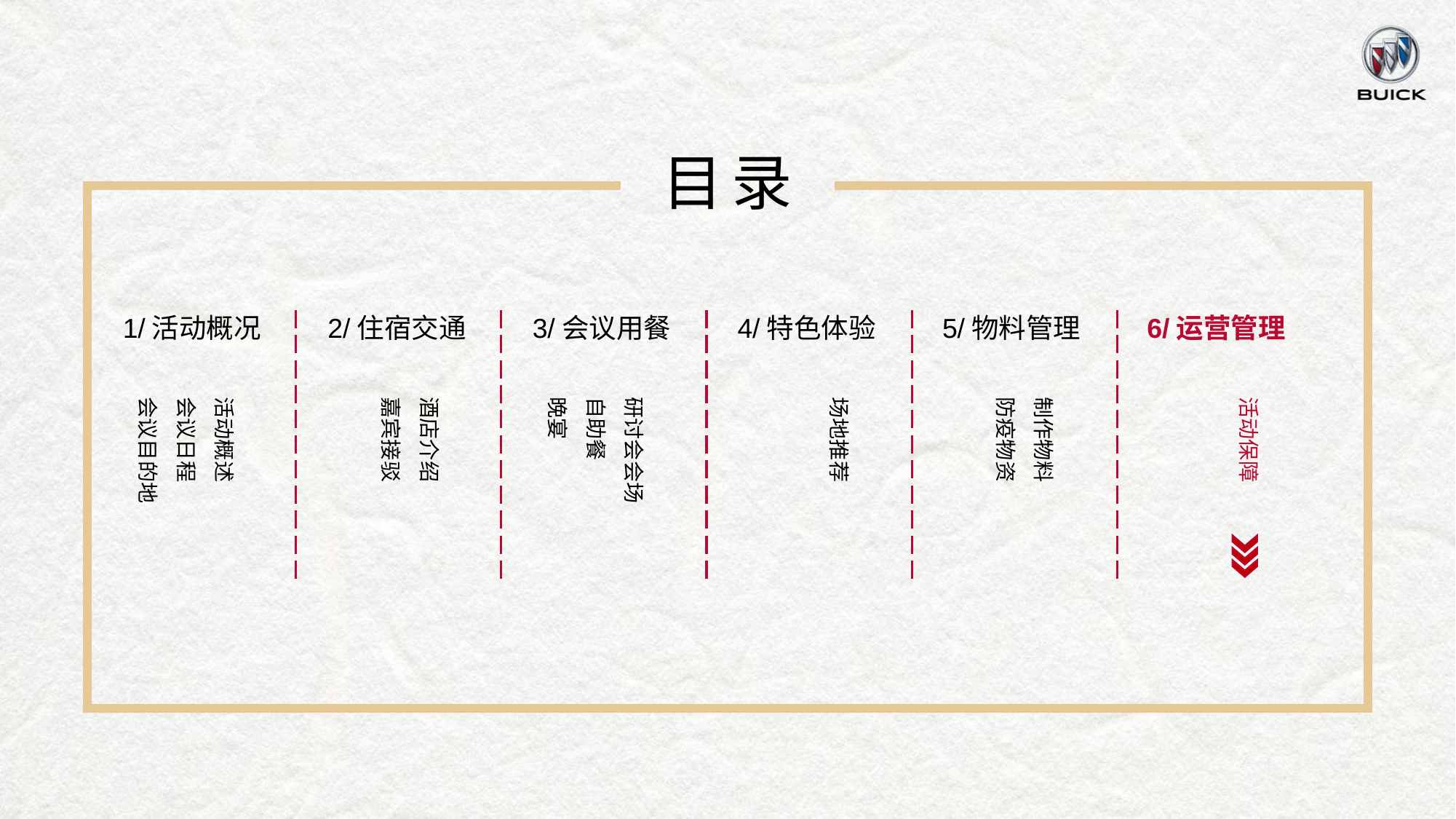

目录

1/活动概况
2/住宿交通
3/会议用餐
4/特色体验
5/物料管理
6/运营管理
活动概述
会议日程
会议目的地
酒店介绍
嘉宾接驳
研讨会会场
自助餐
晚宴
场地推荐

制作物料
防疫物资
活动保障